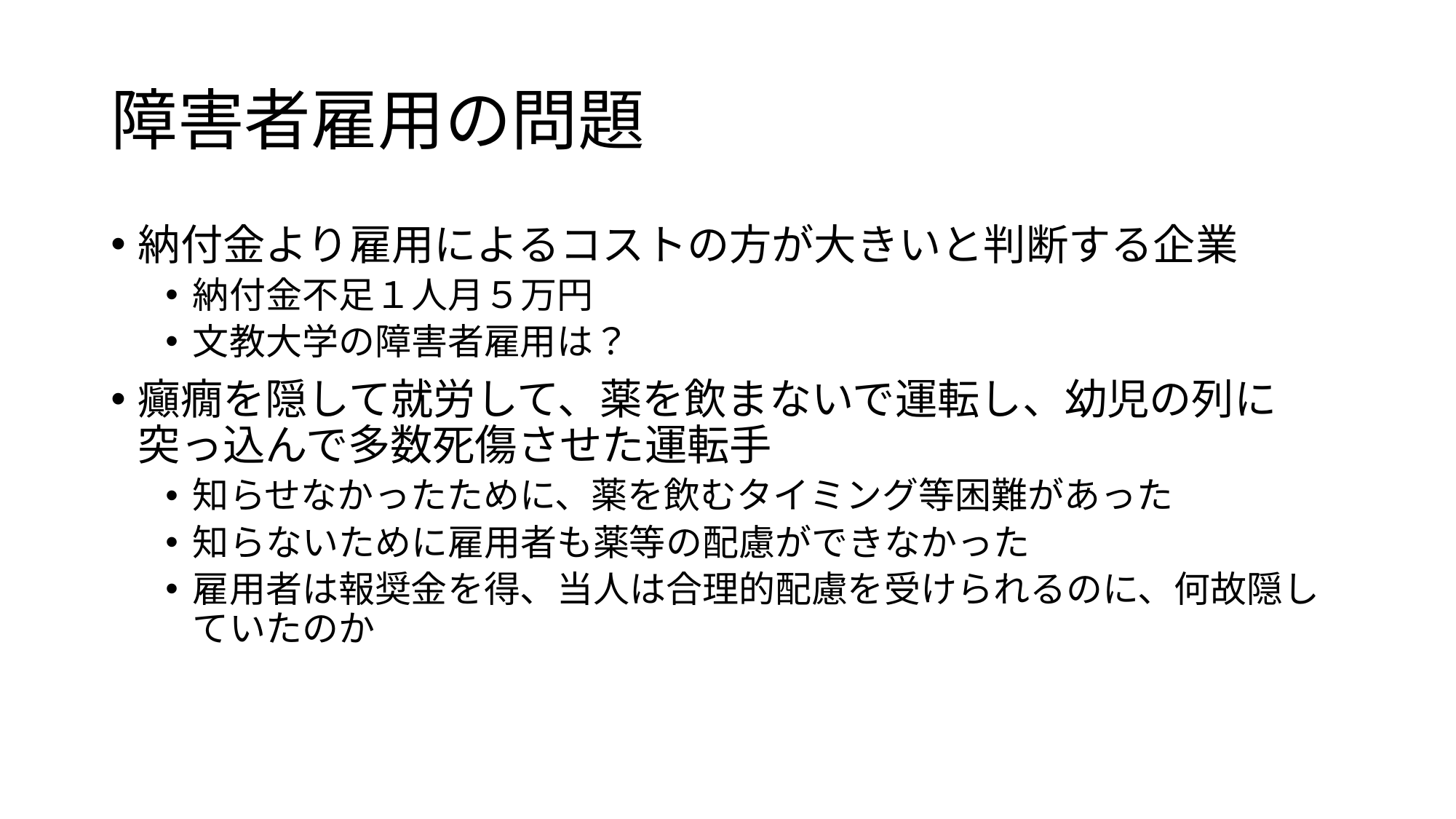

# 障害者雇用の問題
納付金より雇用によるコストの方が大きいと判断する企業
納付金不足１人月５万円
文教大学の障害者雇用は？
癲癇を隠して就労して、薬を飲まないで運転し、幼児の列に突っ込んで多数死傷させた運転手
知らせなかったために、薬を飲むタイミング等困難があった
知らないために雇用者も薬等の配慮ができなかった
雇用者は報奨金を得、当人は合理的配慮を受けられるのに、何故隠していたのか